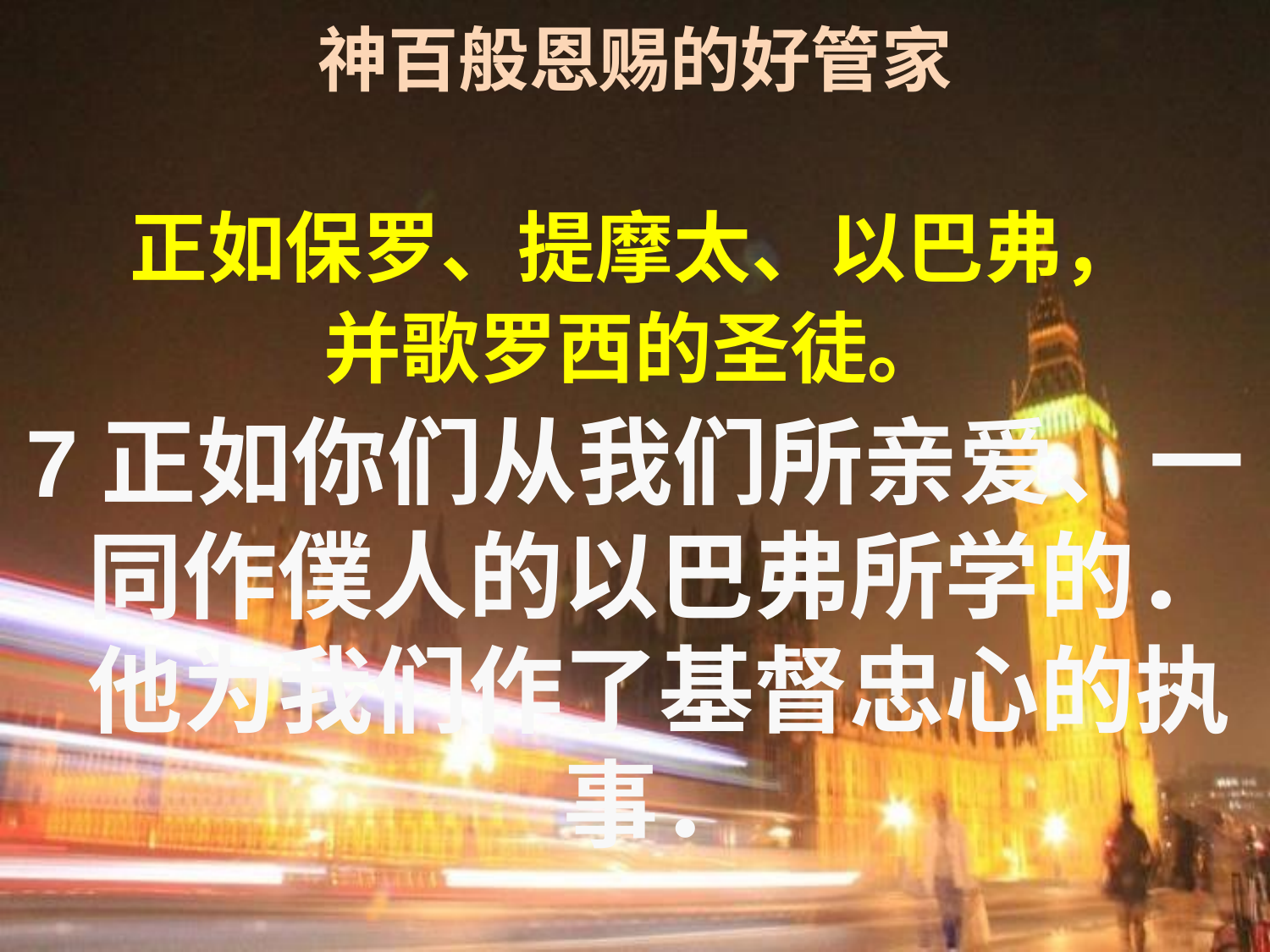

神百般恩赐的好管家
正如保罗、提摩太、以巴弗，
并歌罗西的圣徒。
7正如你们从我们所亲爱、一同作僕人的以巴弗所学的．他为我们作了基督忠心的执事．